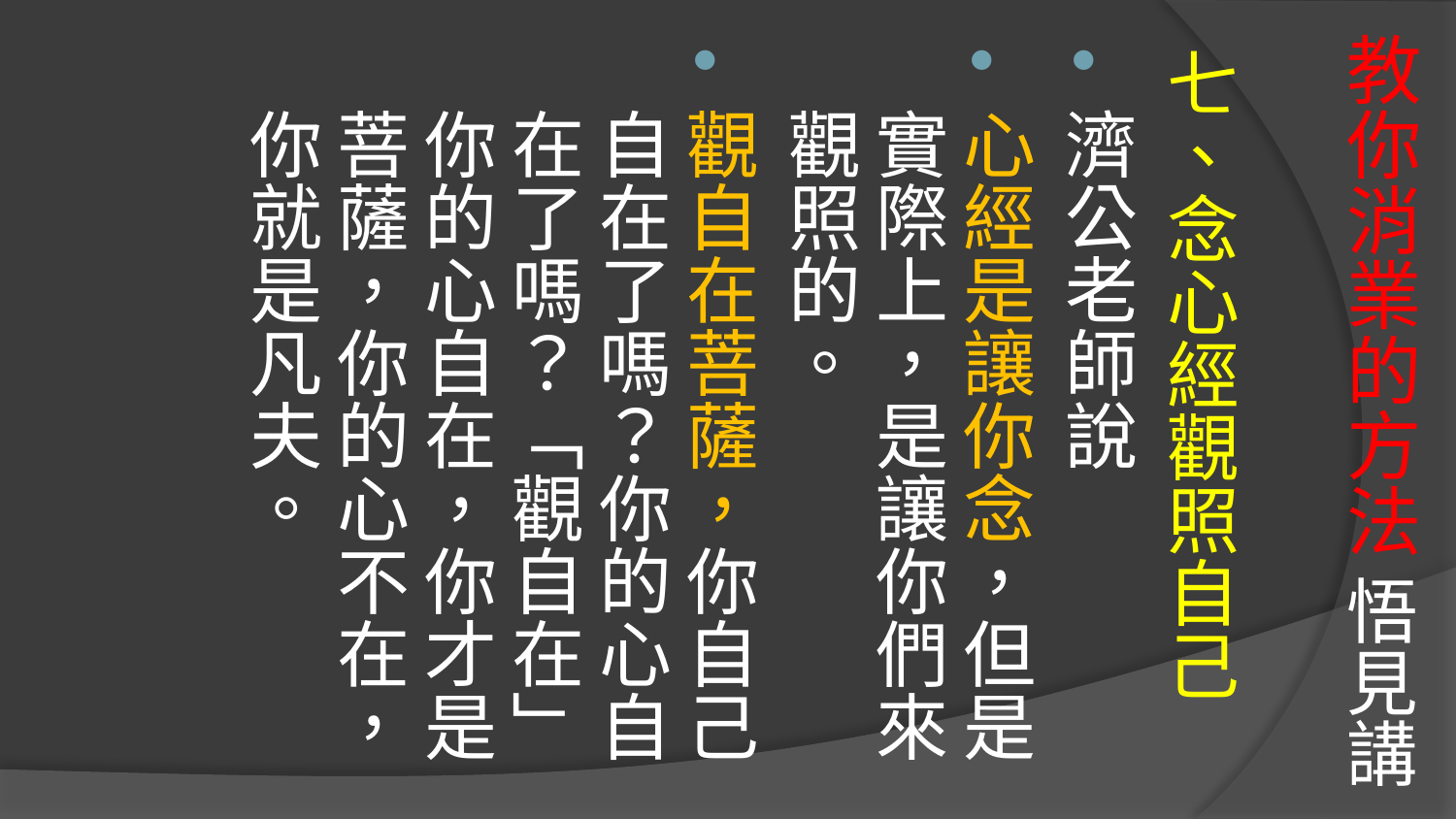

# 教你消業的方法 悟見講
七、念心經觀照自己
濟公老師說
心經是讓你念，但是實際上，是讓你們來觀照的。
觀自在菩薩，你自己自在了嗎？你的心自在了嗎？「觀自在」你的心自在，你才是菩薩，你的心不在，你就是凡夫。